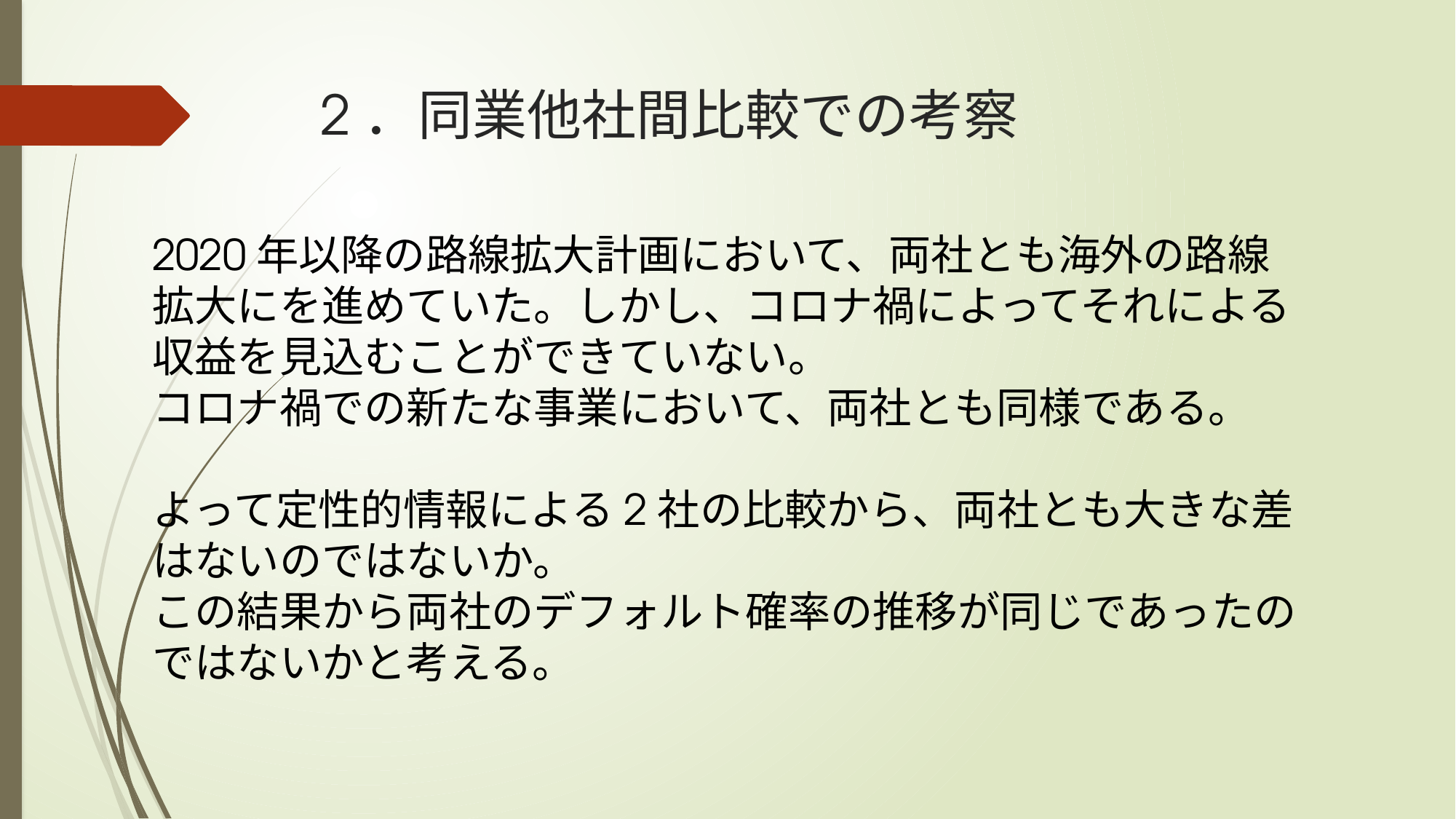

# 2．同業他社間比較での考察
2020年以降の路線拡大計画において、両社とも海外の路線拡大にを進めていた。しかし、コロナ禍によってそれによる収益を見込むことができていない。
コロナ禍での新たな事業において、両社とも同様である。

よって定性的情報による2社の比較から、両社とも大きな差はないのではないか。
この結果から両社のデフォルト確率の推移が同じであったのではないかと考える。